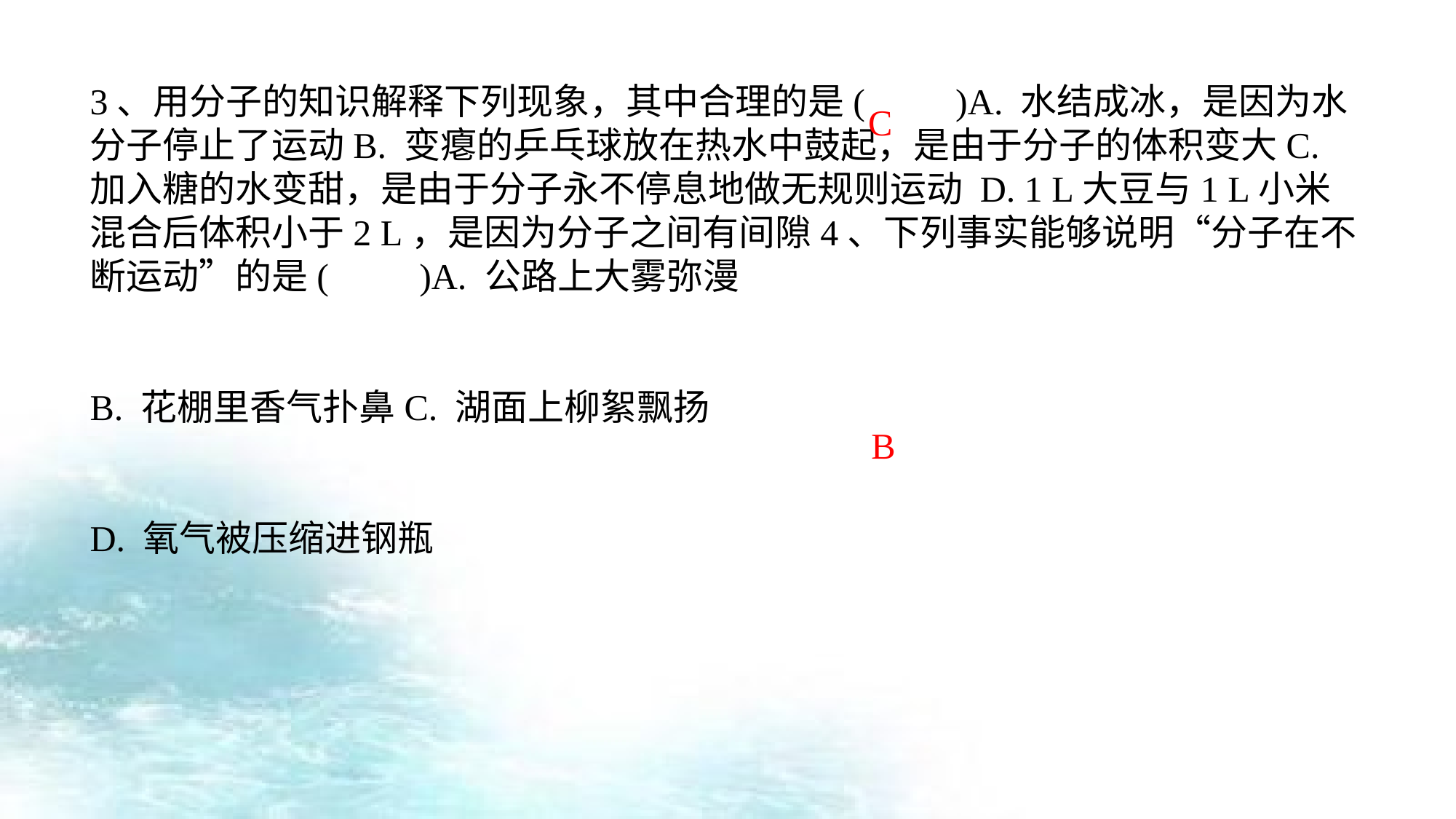

3、用分子的知识解释下列现象，其中合理的是(　　)A. 水结成冰，是因为水分子停止了运动B. 变瘪的乒乓球放在热水中鼓起，是由于分子的体积变大C. 加入糖的水变甜，是由于分子永不停息地做无规则运动 D. 1 L大豆与1 L小米混合后体积小于2 L，是因为分子之间有间隙4、下列事实能够说明“分子在不断运动”的是(　　)A. 公路上大雾弥漫

B. 花棚里香气扑鼻C. 湖面上柳絮飘扬

D. 氧气被压缩进钢瓶
C
B